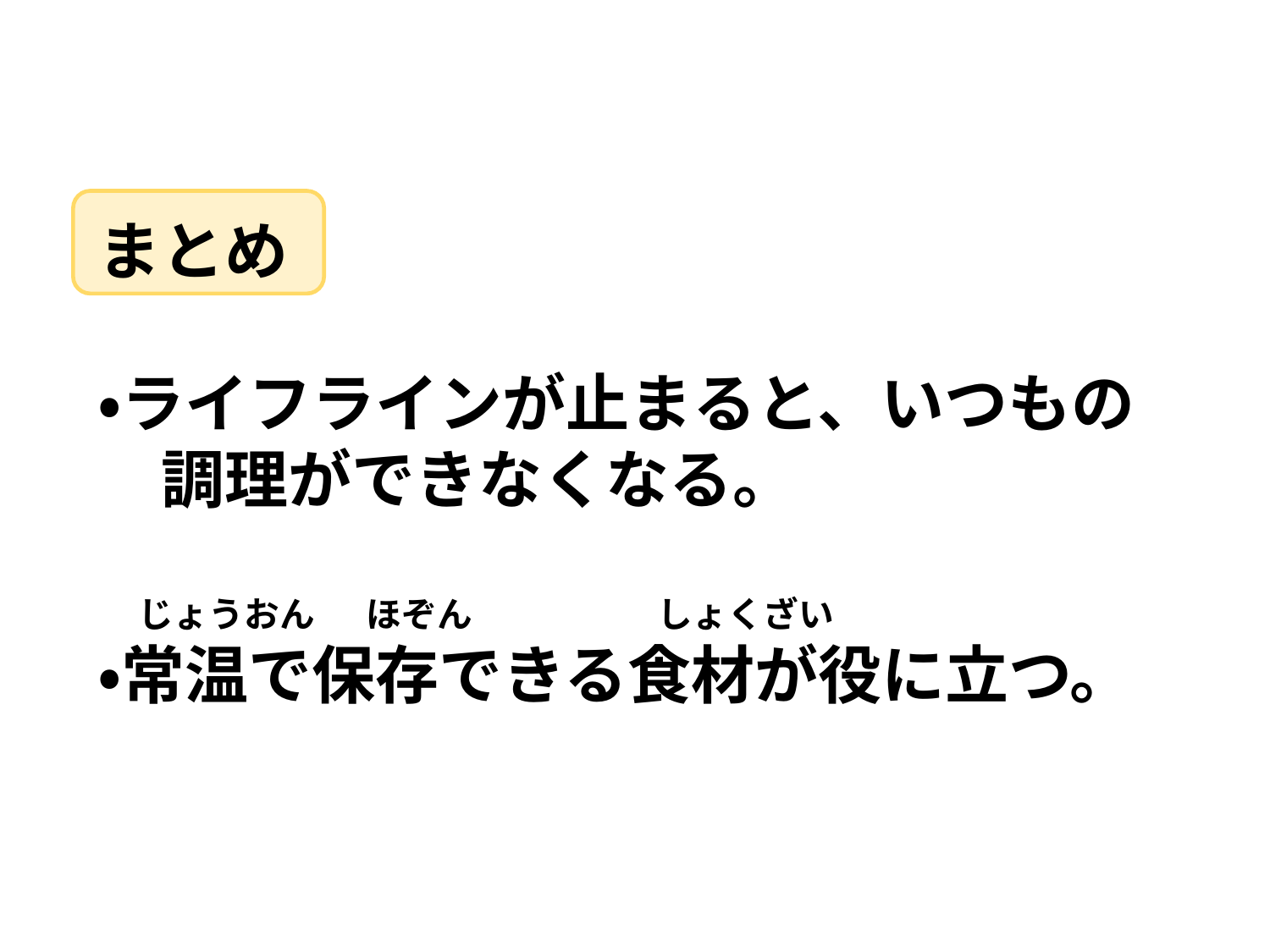

まとめ

・ライフラインが止まると、いつもの
　調理ができなくなる。

    じょうおん　  ほぞん　　　　　 しょくざい
・常温で保存できる食材が役に立つ。